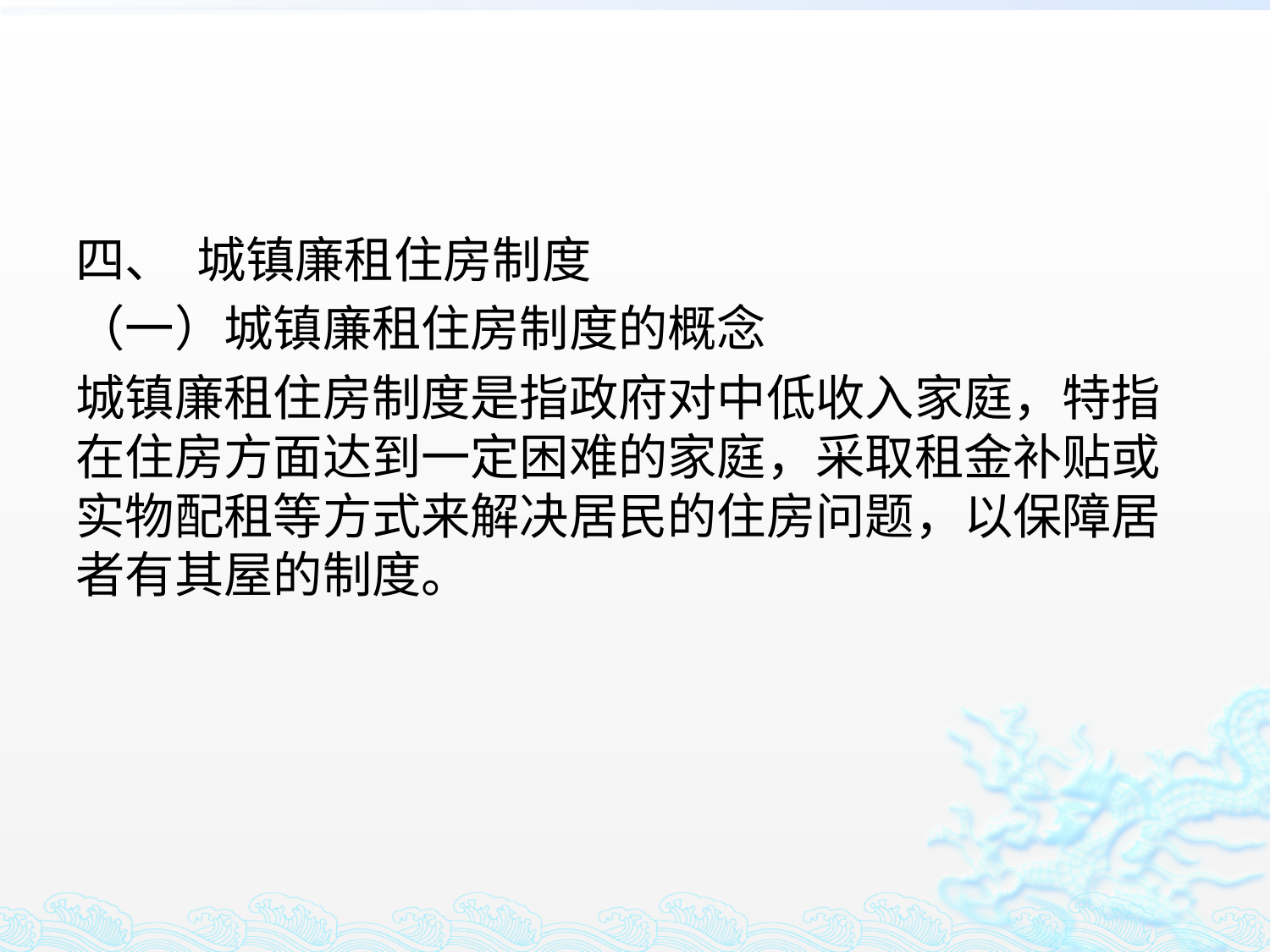

#
四、  城镇廉租住房制度
（一）城镇廉租住房制度的概念
城镇廉租住房制度是指政府对中低收入家庭，特指在住房方面达到一定困难的家庭，采取租金补贴或实物配租等方式来解决居民的住房问题，以保障居者有其屋的制度。